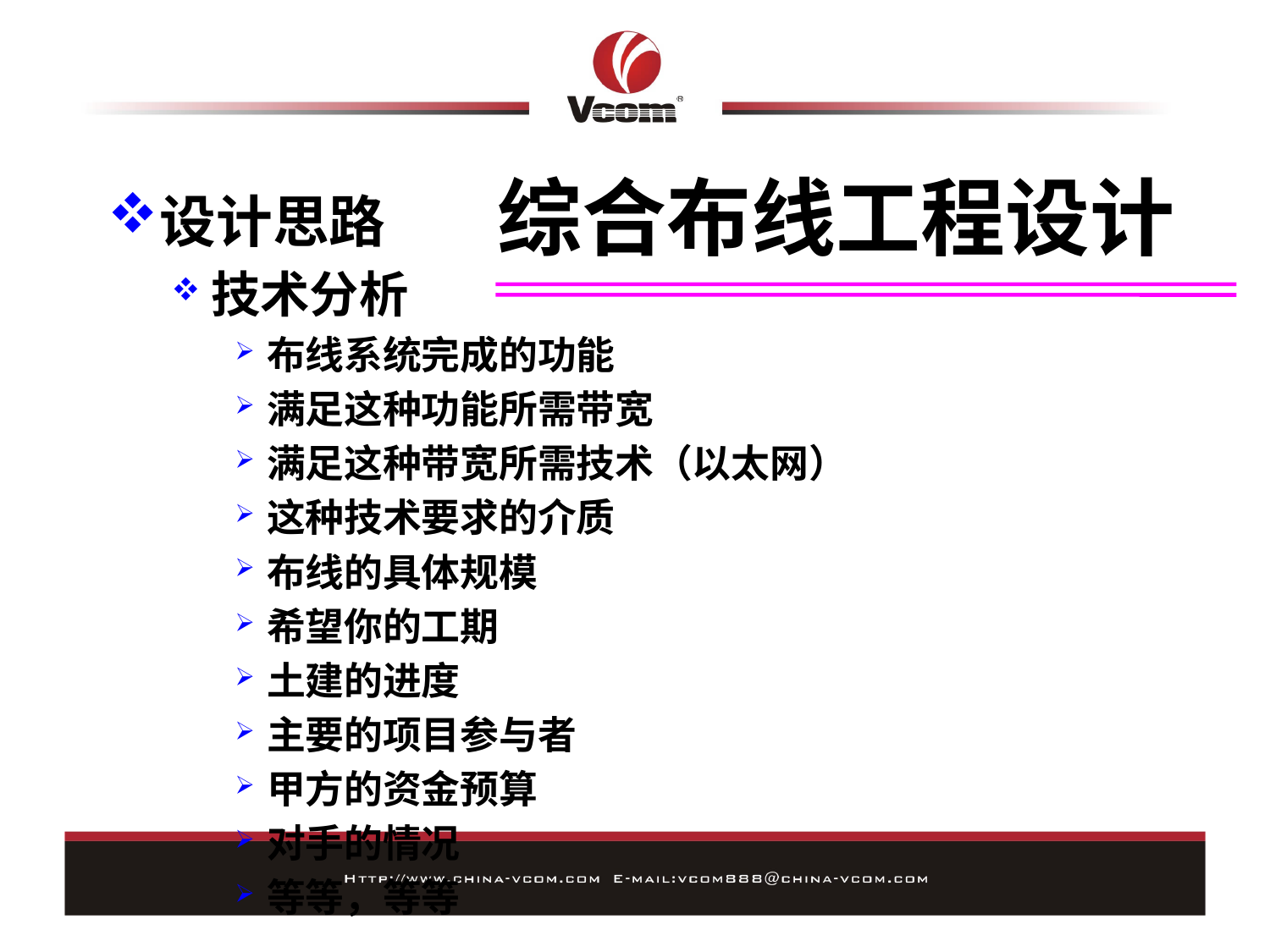

# 综合布线工程设计
设计思路
技术分析
布线系统完成的功能
满足这种功能所需带宽
满足这种带宽所需技术（以太网）
这种技术要求的介质
布线的具体规模
希望你的工期
土建的进度
主要的项目参与者
甲方的资金预算
对手的情况
等等，等等